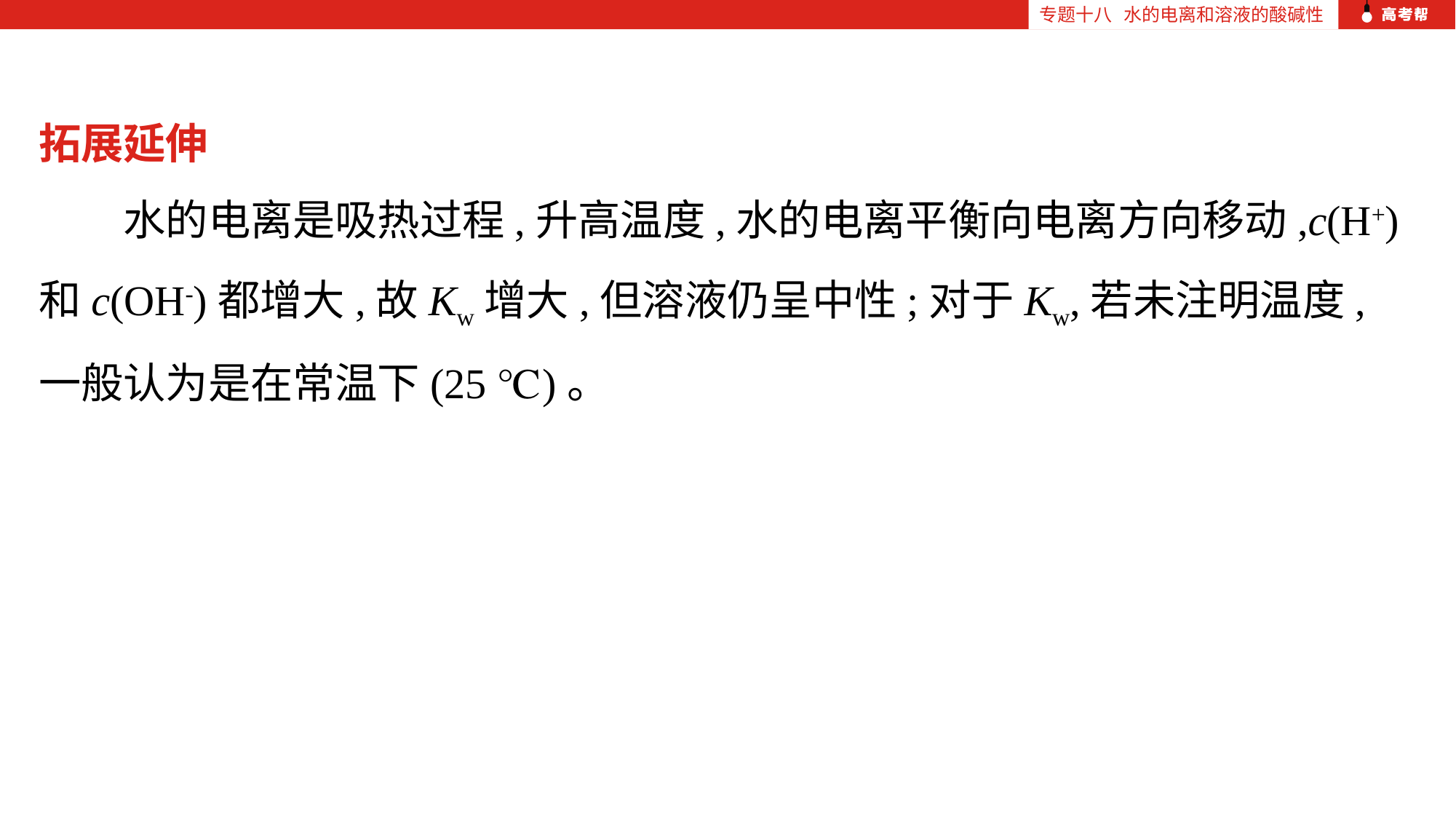

专题十八   水的电离和溶液的酸碱性
拓展延伸
　　水的电离是吸热过程,升高温度,水的电离平衡向电离方向移动,c(H+)和c(OH-)都增大,故Kw增大,但溶液仍呈中性;对于Kw,若未注明温度,一般认为是在常温下(25 ℃)。